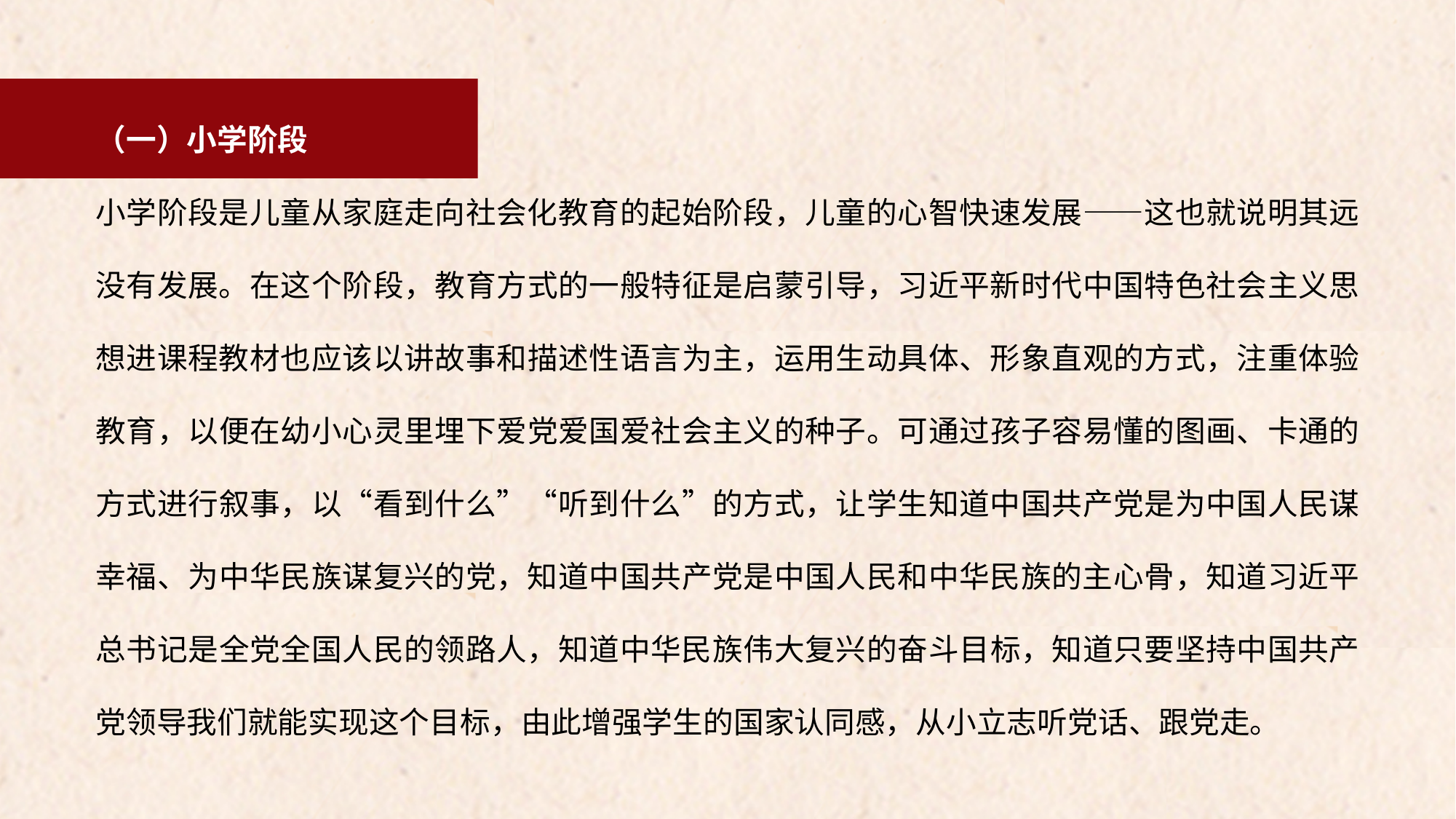

（一）小学阶段
小学阶段是儿童从家庭走向社会化教育的起始阶段，儿童的心智快速发展——这也就说明其远没有发展。在这个阶段，教育方式的一般特征是启蒙引导，习近平新时代中国特色社会主义思想进课程教材也应该以讲故事和描述性语言为主，运用生动具体、形象直观的方式，注重体验教育，以便在幼小心灵里埋下爱党爱国爱社会主义的种子。可通过孩子容易懂的图画、卡通的方式进行叙事，以“看到什么”“听到什么”的方式，让学生知道中国共产党是为中国人民谋幸福、为中华民族谋复兴的党，知道中国共产党是中国人民和中华民族的主心骨，知道习近平总书记是全党全国人民的领路人，知道中华民族伟大复兴的奋斗目标，知道只要坚持中国共产党领导我们就能实现这个目标，由此增强学生的国家认同感，从小立志听党话、跟党走。